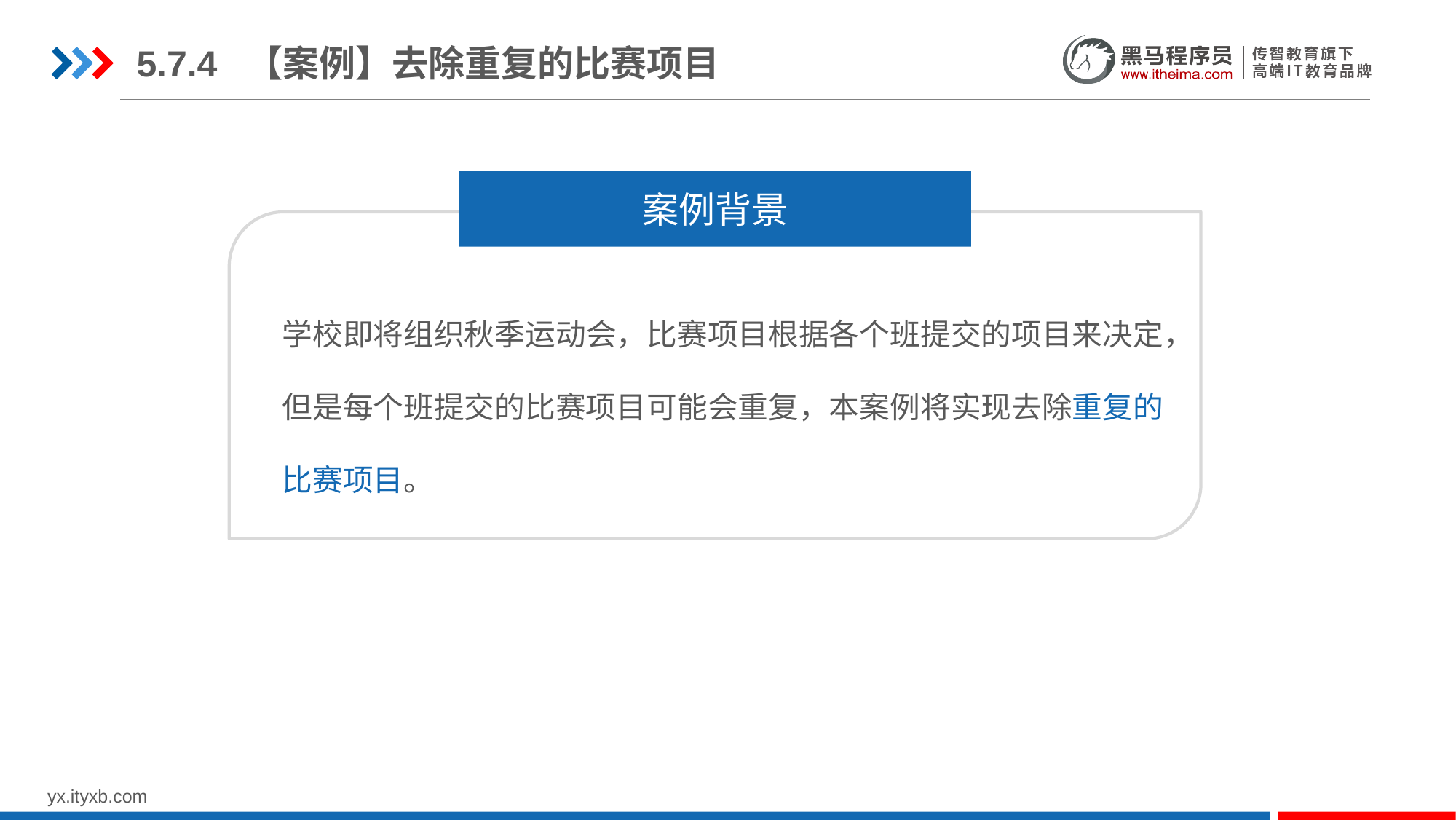

5.7.4  【案例】去除重复的比赛项目
案例背景

学校即将组织秋季运动会，比赛项目根据各个班提交的项目来决定，但是每个班提交的比赛项目可能会重复，本案例将实现去除重复的比赛项目。